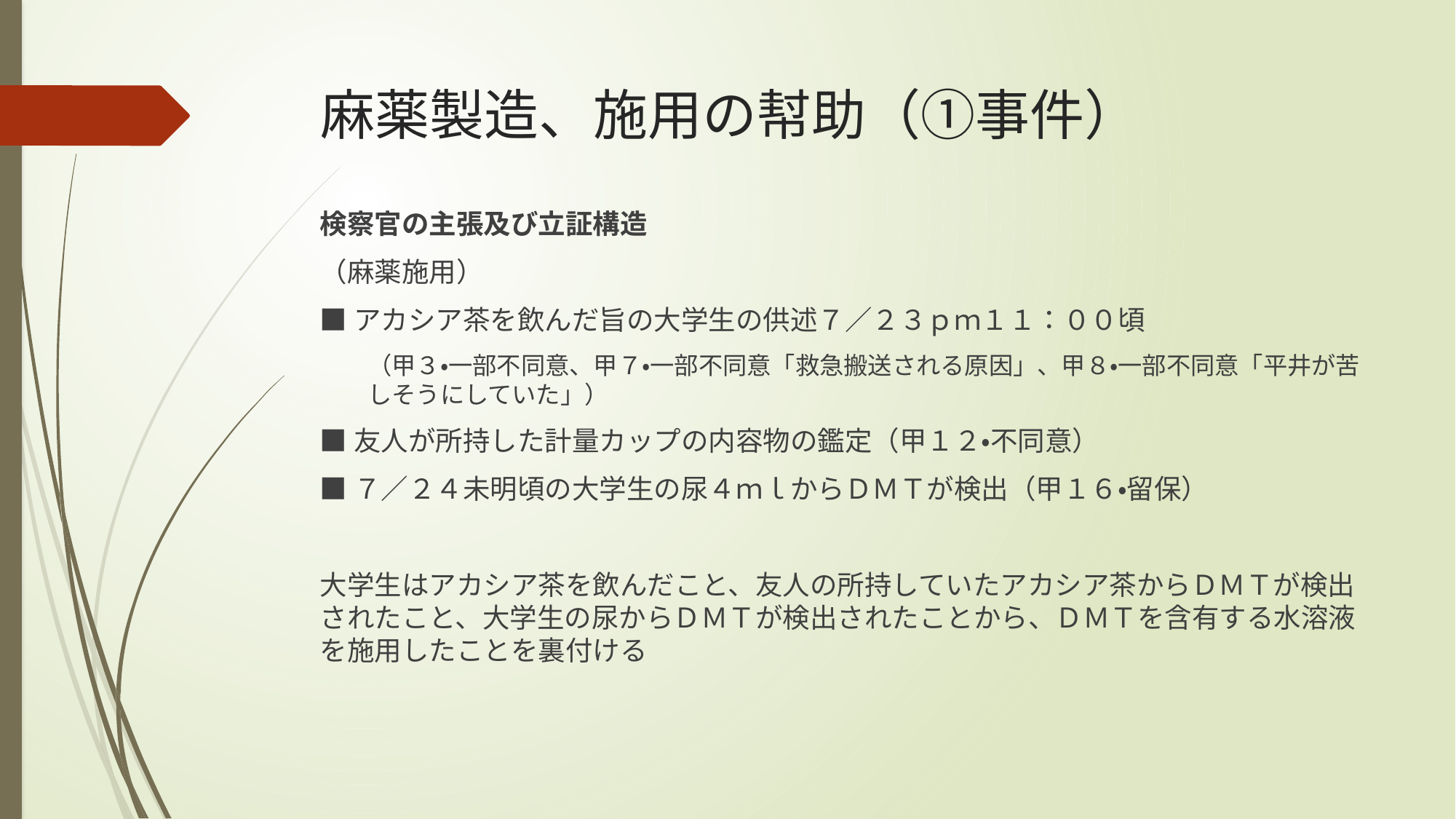

# 麻薬製造、施用の幇助（①事件）
検察官の主張及び立証構造
（麻薬施用）
■アカシア茶を飲んだ旨の大学生の供述７／２３ｐｍ１１：００頃
（甲３・一部不同意、甲７・一部不同意「救急搬送される原因」、甲８・一部不同意「平井が苦しそうにしていた」）
■友人が所持した計量カップの内容物の鑑定（甲１２・不同意）
■７／２４未明頃の大学生の尿４ｍｌからＤＭＴが検出（甲１６・留保）

大学生はアカシア茶を飲んだこと、友人の所持していたアカシア茶からＤＭＴが検出されたこと、大学生の尿からＤＭＴが検出されたことから、ＤＭＴを含有する水溶液を施用したことを裏付ける